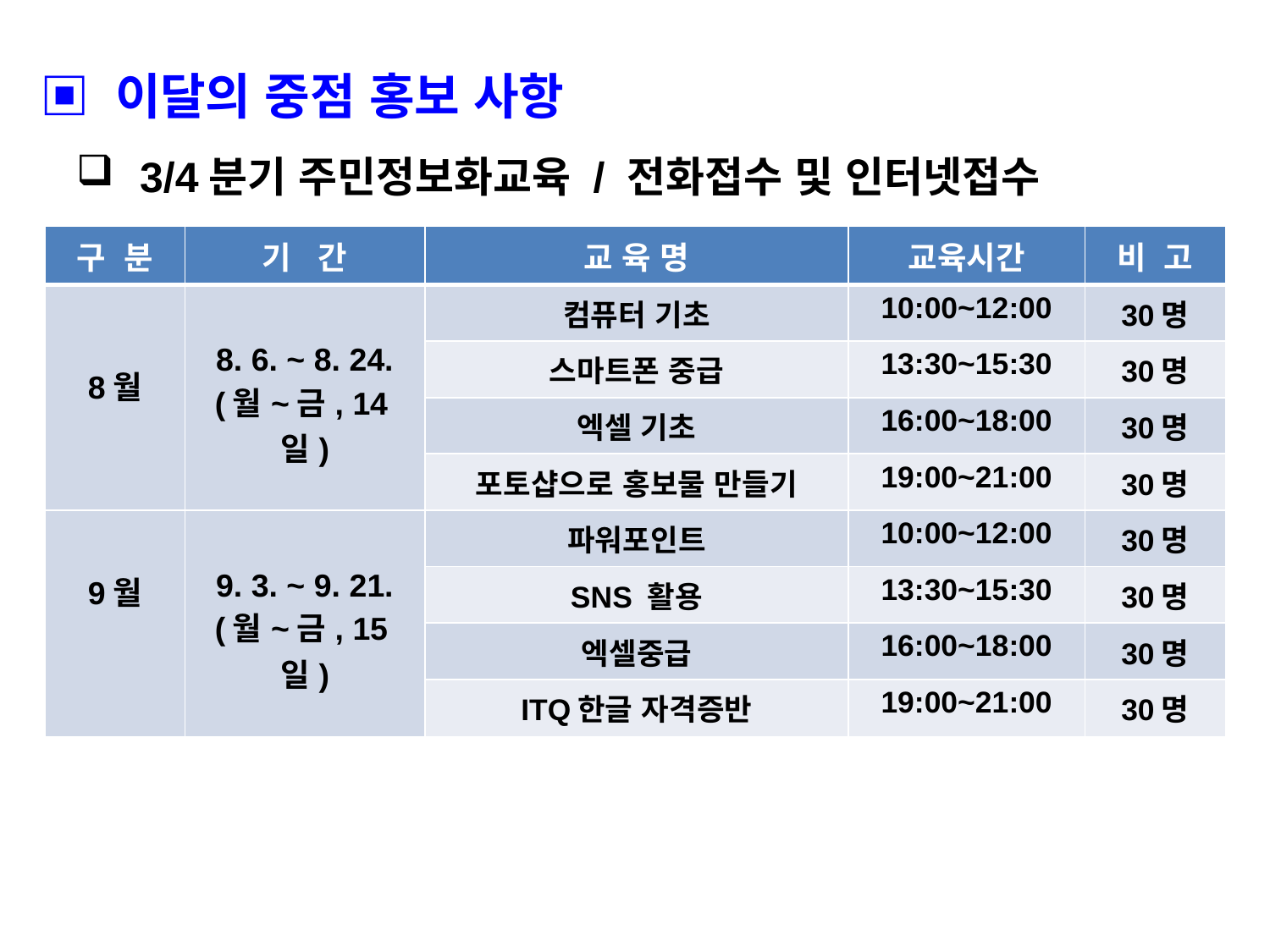

▣ 이달의 중점 홍보 사항
3/4분기 주민정보화교육 / 전화접수 및 인터넷접수

| 구 분 | 기 간 | 교 육 명 | 교육시간 | 비 고 |
| --- | --- | --- | --- | --- |
| 8월 | 8. 6. ~ 8. 24. (월~금, 14일) | 컴퓨터 기초 | 10:00~12:00 | 30명 |
|  |  | 스마트폰 중급 | 13:30~15:30 | 30명 |
|  |  | 엑셀 기초 | 16:00~18:00 | 30명 |
|  |  | 포토샵으로 홍보물 만들기 | 19:00~21:00 | 30명 |
| 9월 | 9. 3. ~ 9. 21. (월~금, 15일) | 파워포인트 | 10:00~12:00 | 30명 |
|  |  | SNS 활용 | 13:30~15:30 | 30명 |
|  |  | 엑셀중급 | 16:00~18:00 | 30명 |
|  |  | ITQ한글 자격증반 | 19:00~21:00 | 30명 |